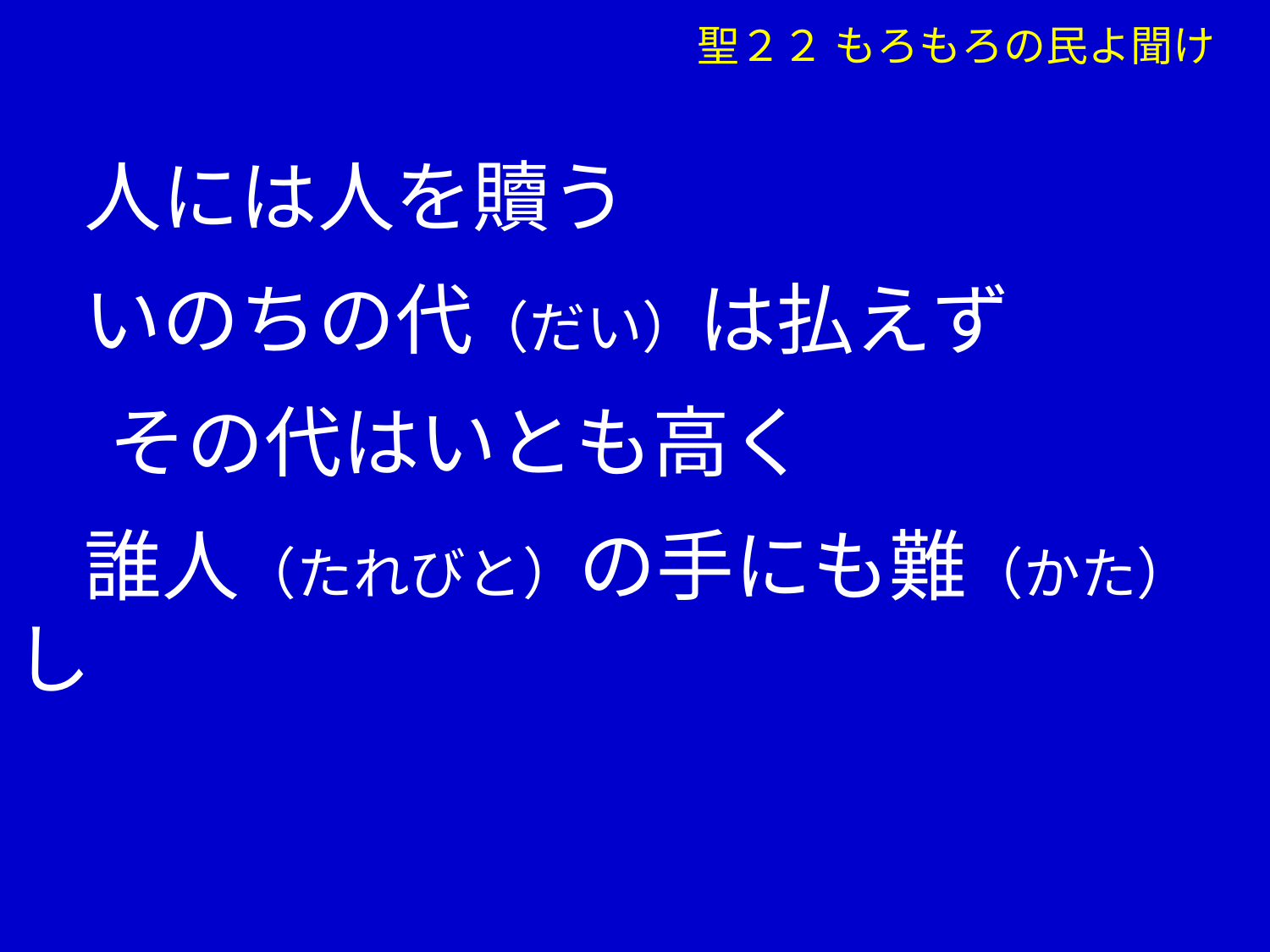

聖２２ もろもろの民よ聞け
   人には人を贖う
   いのちの代（だい）は払えず
　 その代はいとも高く
   誰人（たれびと）の手にも難（かた）し